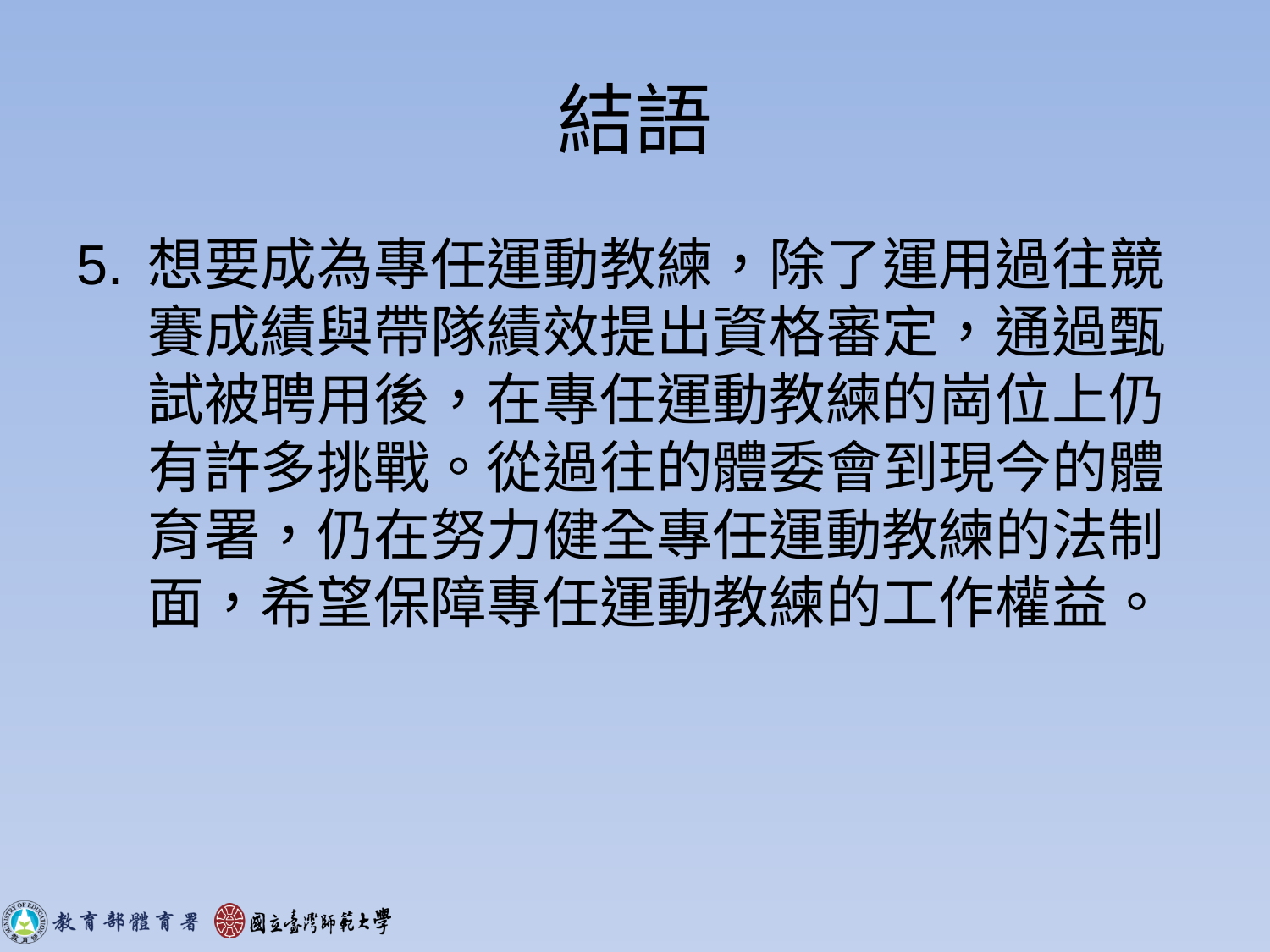

# 結語
想要成為專任運動教練，除了運用過往競賽成績與帶隊績效提出資格審定，通過甄試被聘用後，在專任運動教練的崗位上仍有許多挑戰。從過往的體委會到現今的體育署，仍在努力健全專任運動教練的法制面，希望保障專任運動教練的工作權益。